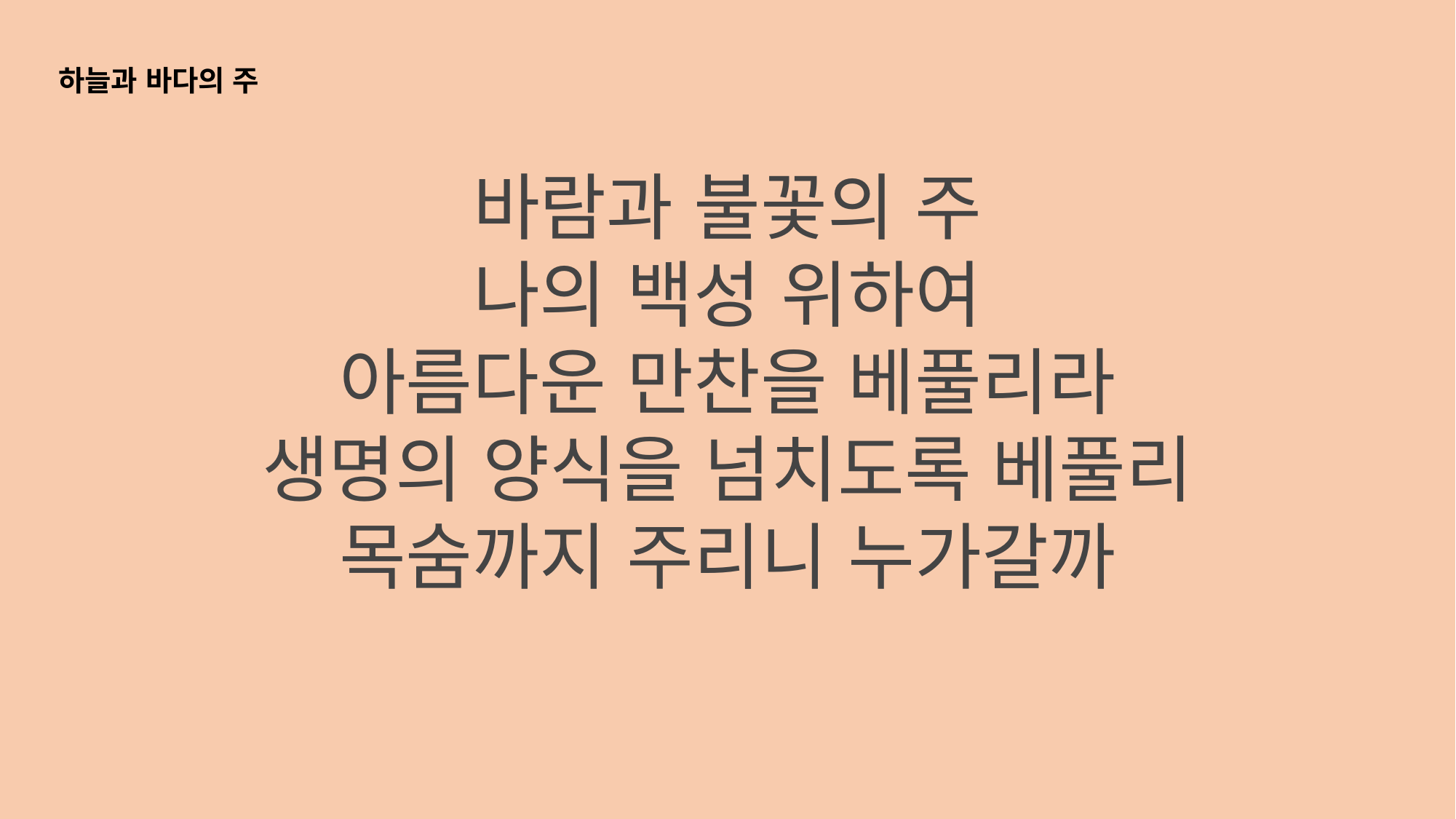

하늘과 바다의 주
바람과 불꽃의 주
나의 백성 위하여
아름다운 만찬을 베풀리라
생명의 양식을 넘치도록 베풀리
목숨까지 주리니 누가갈까